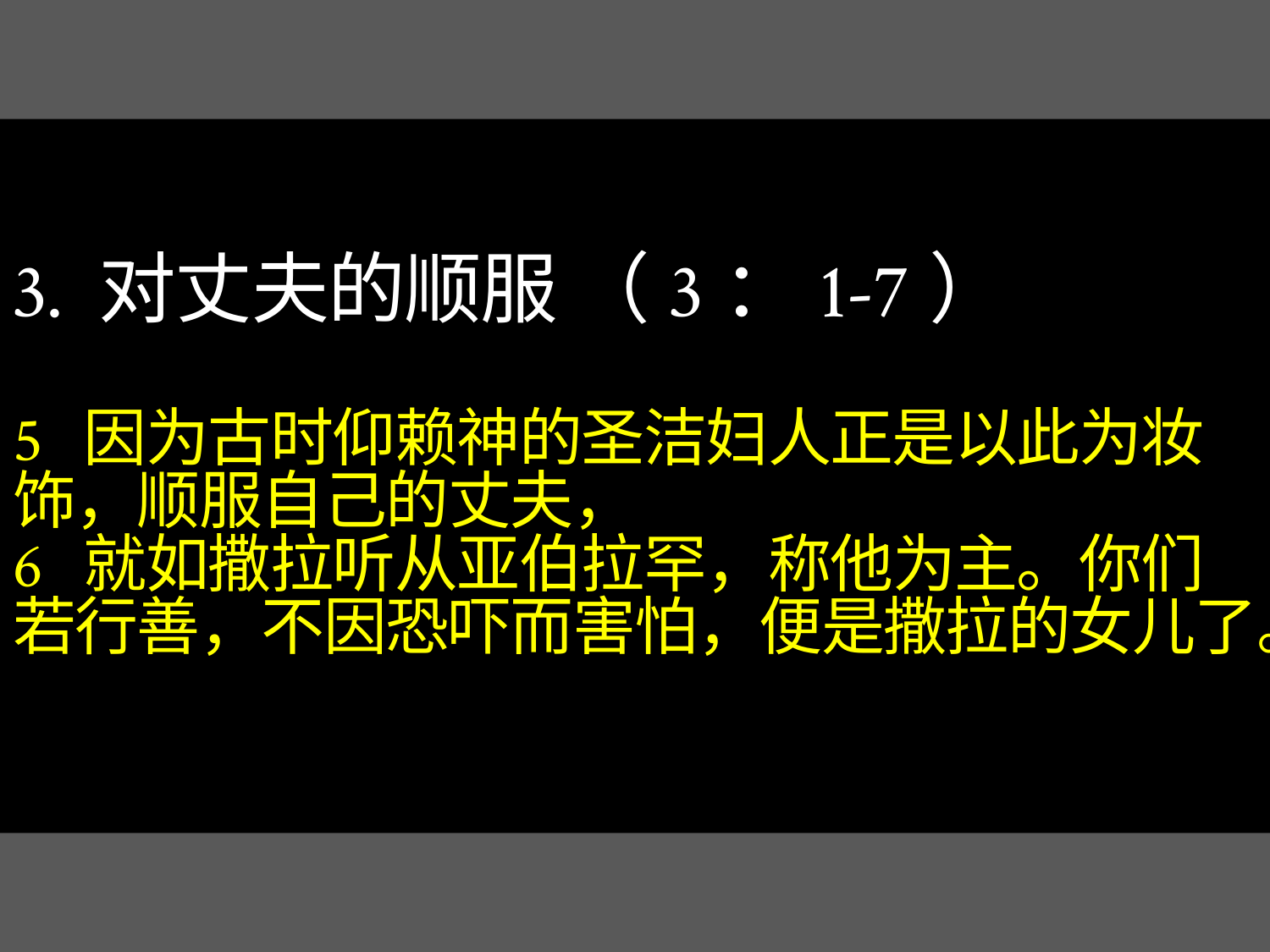

# 3. 对丈夫的顺服 （3：1-7） 5  因为古时仰赖神的圣洁妇人正是以此为妆饰，顺服自己的丈夫，  6  就如撒拉听从亚伯拉罕，称他为主。你们若行善，不因恐吓而害怕，便是撒拉的女儿了。